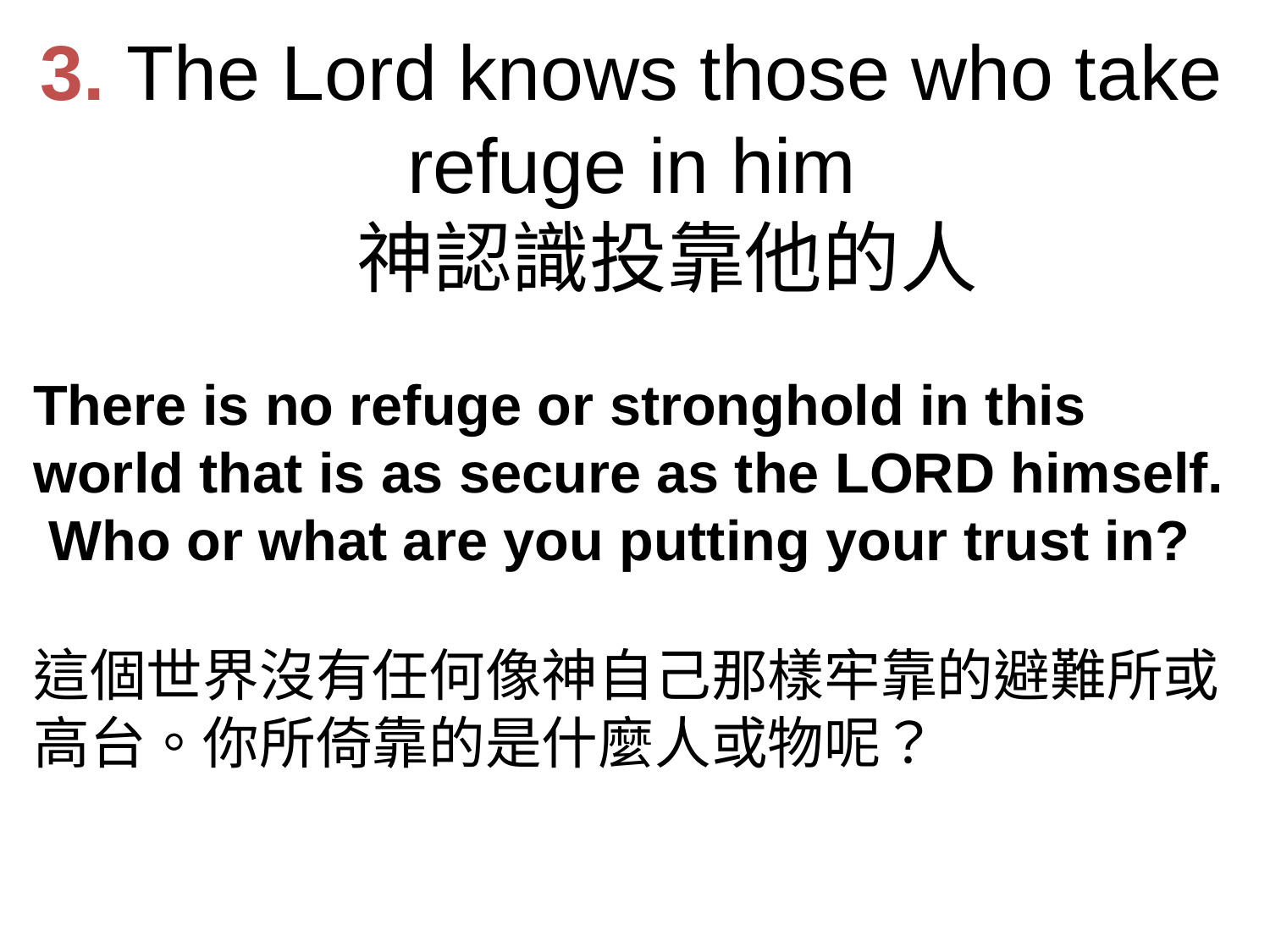

3. The Lord knows those who take refuge in him
   神認識投靠他的人

There is no refuge or stronghold in this world that is as secure as the LORD himself.  Who or what are you putting your trust in?

這個世界沒有任何像神自己那樣牢靠的避難所或高台。你所倚靠的是什麼人或物呢？